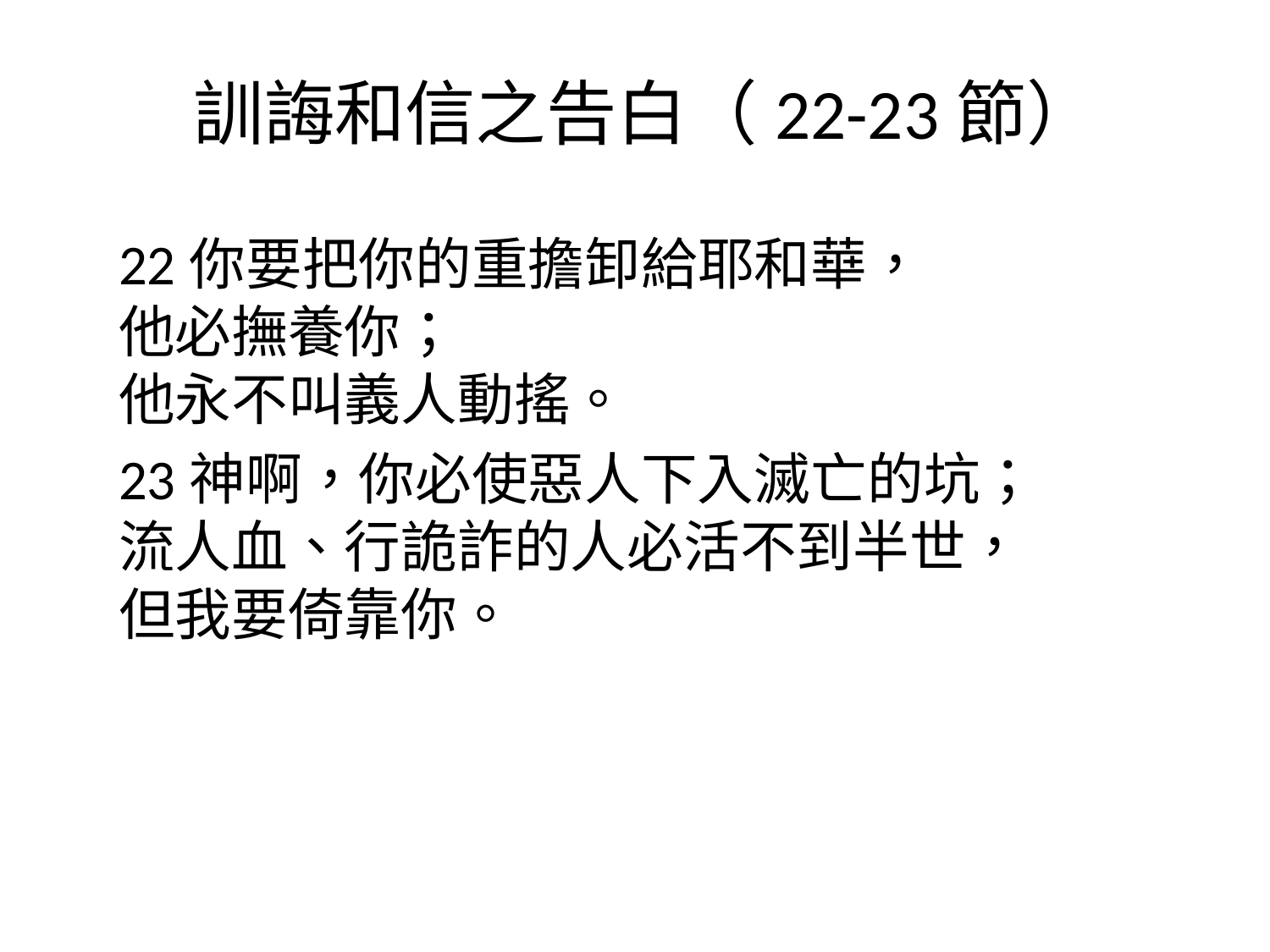

# 訓誨和信之告白（22-23節）
22你要把你的重擔卸給耶和華，
他必撫養你；
他永不叫義人動搖。
23神啊，你必使惡人下入滅亡的坑；
流人血、行詭詐的人必活不到半世，
但我要倚靠你。